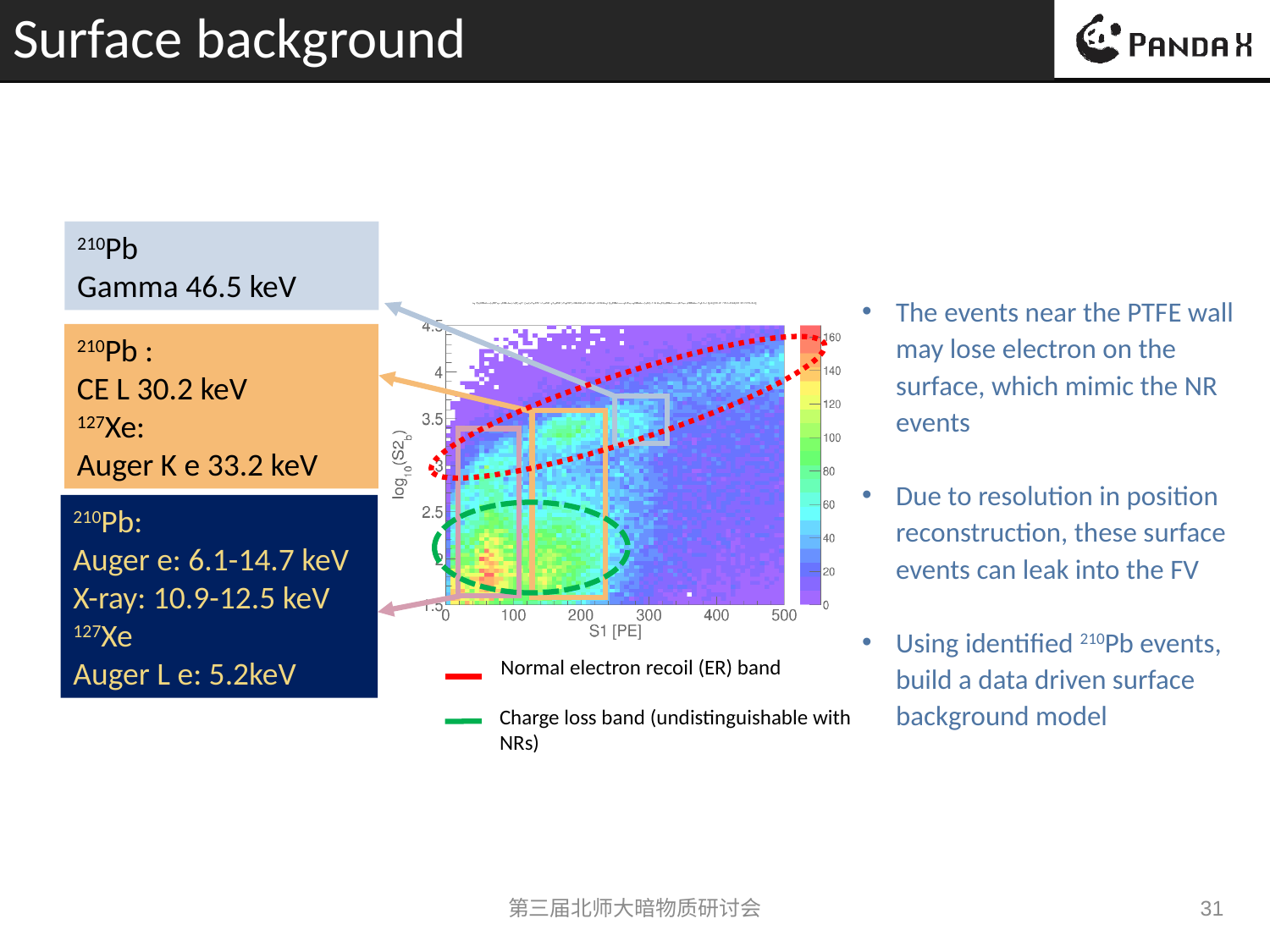

# Surface background
210Pb
Gamma 46.5 keV

210Pb :
CE L 30.2 keV
127Xe:
Auger K e 33.2 keV

210Pb:
Auger e: 6.1-14.7 keV
X-ray: 10.9-12.5 keV
127Xe
Auger L e: 5.2keV

Normal electron recoil (ER) band
Charge loss band (undistinguishable with NRs)
The events near the PTFE wall may lose electron on the surface, which mimic the NR events

Due to resolution in position reconstruction, these surface events can leak into the FV

Using identified 210Pb events, build a data driven surface background model
第三届北师大暗物质研讨会
31